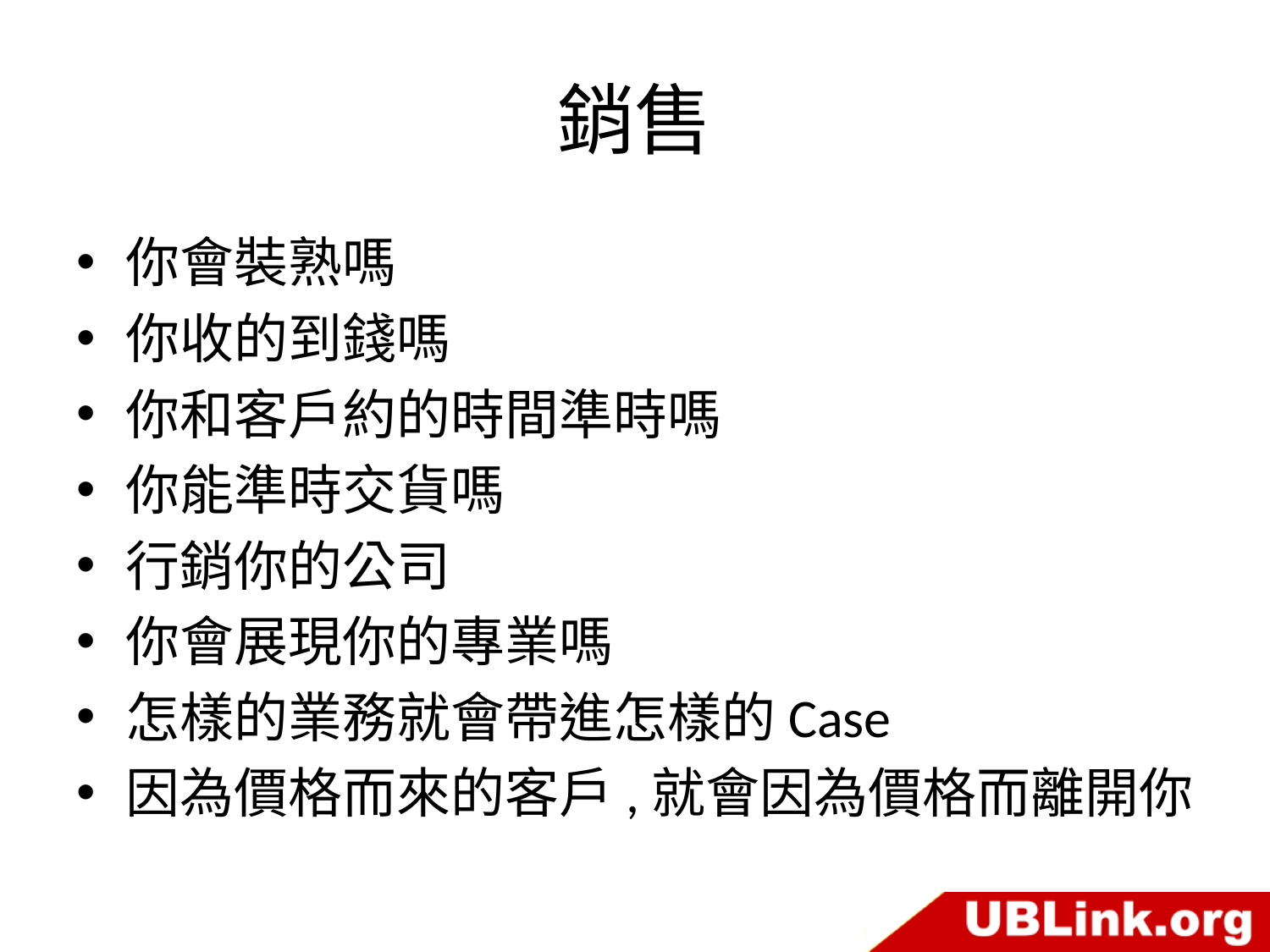

# 銷售
你會裝熟嗎
你收的到錢嗎
你和客戶約的時間準時嗎
你能準時交貨嗎
行銷你的公司
你會展現你的專業嗎
怎樣的業務就會帶進怎樣的Case
因為價格而來的客戶,就會因為價格而離開你